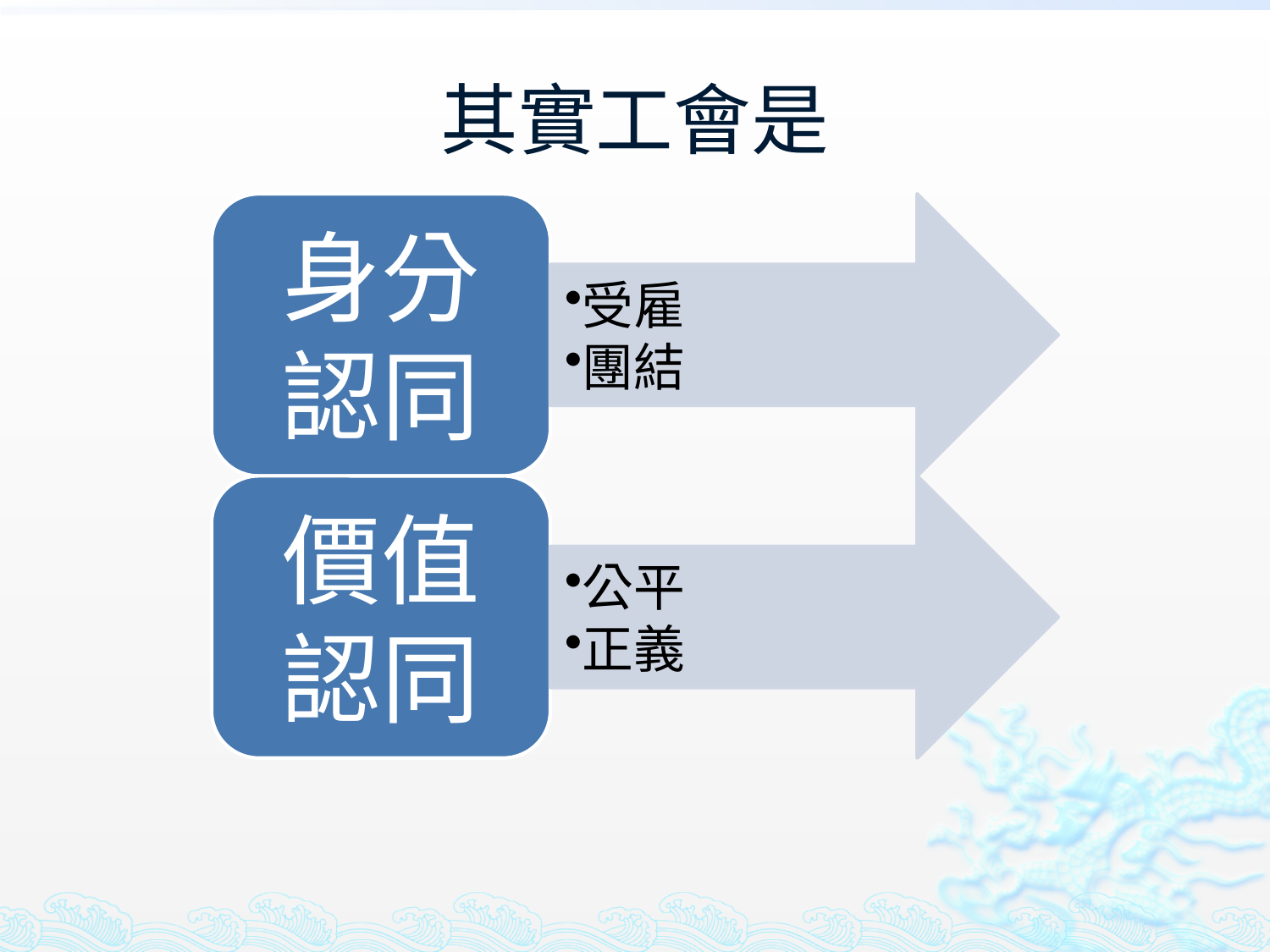

# 其實工會是
身分認同
受雇
團結
價值認同
公平
正義